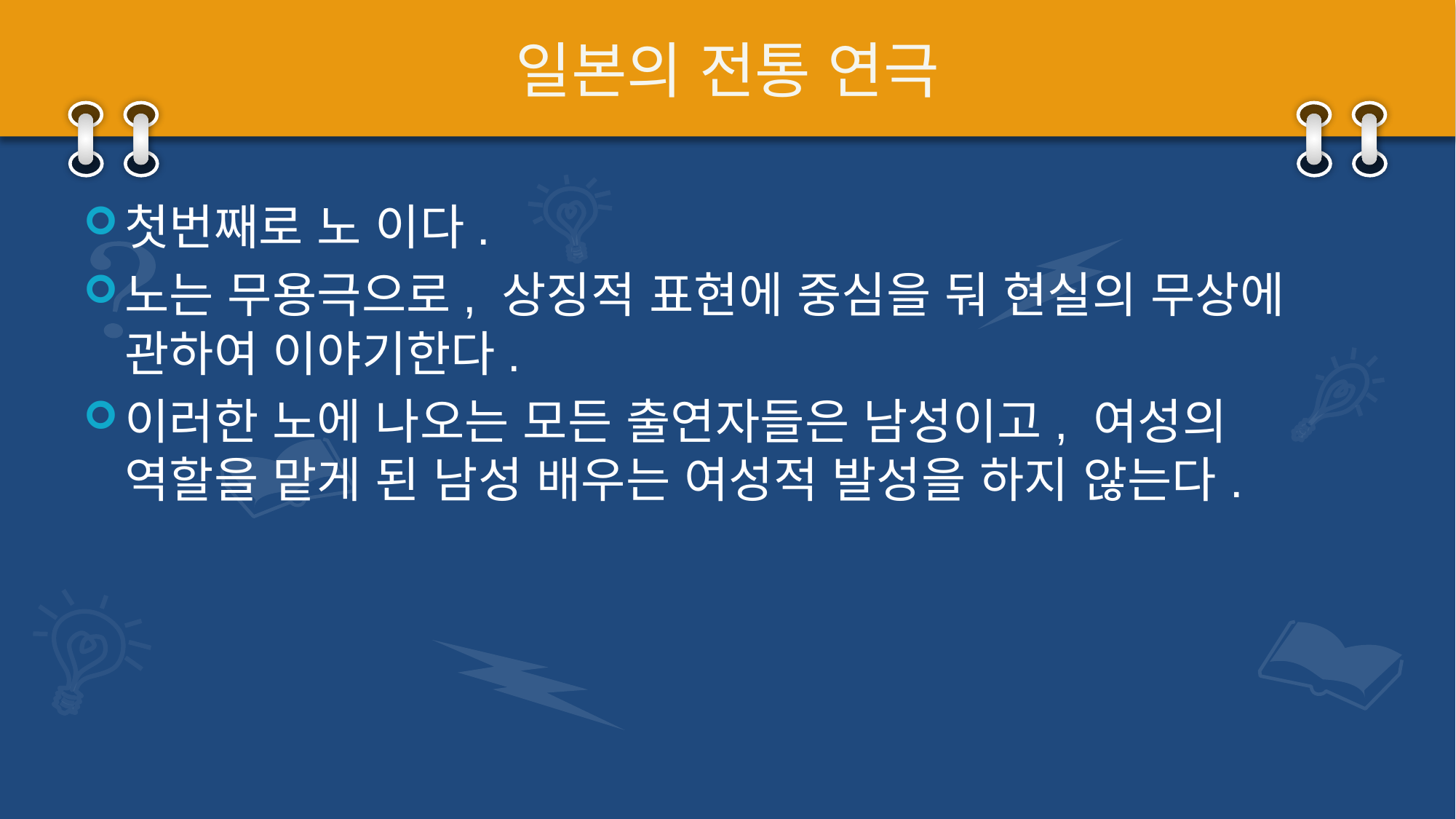

# 일본의 전통 연극
첫번째로 노 이다.
노는 무용극으로, 상징적 표현에 중심을 둬 현실의 무상에 관하여 이야기한다.
이러한 노에 나오는 모든 출연자들은 남성이고, 여성의 역할을 맡게 된 남성 배우는 여성적 발성을 하지 않는다.